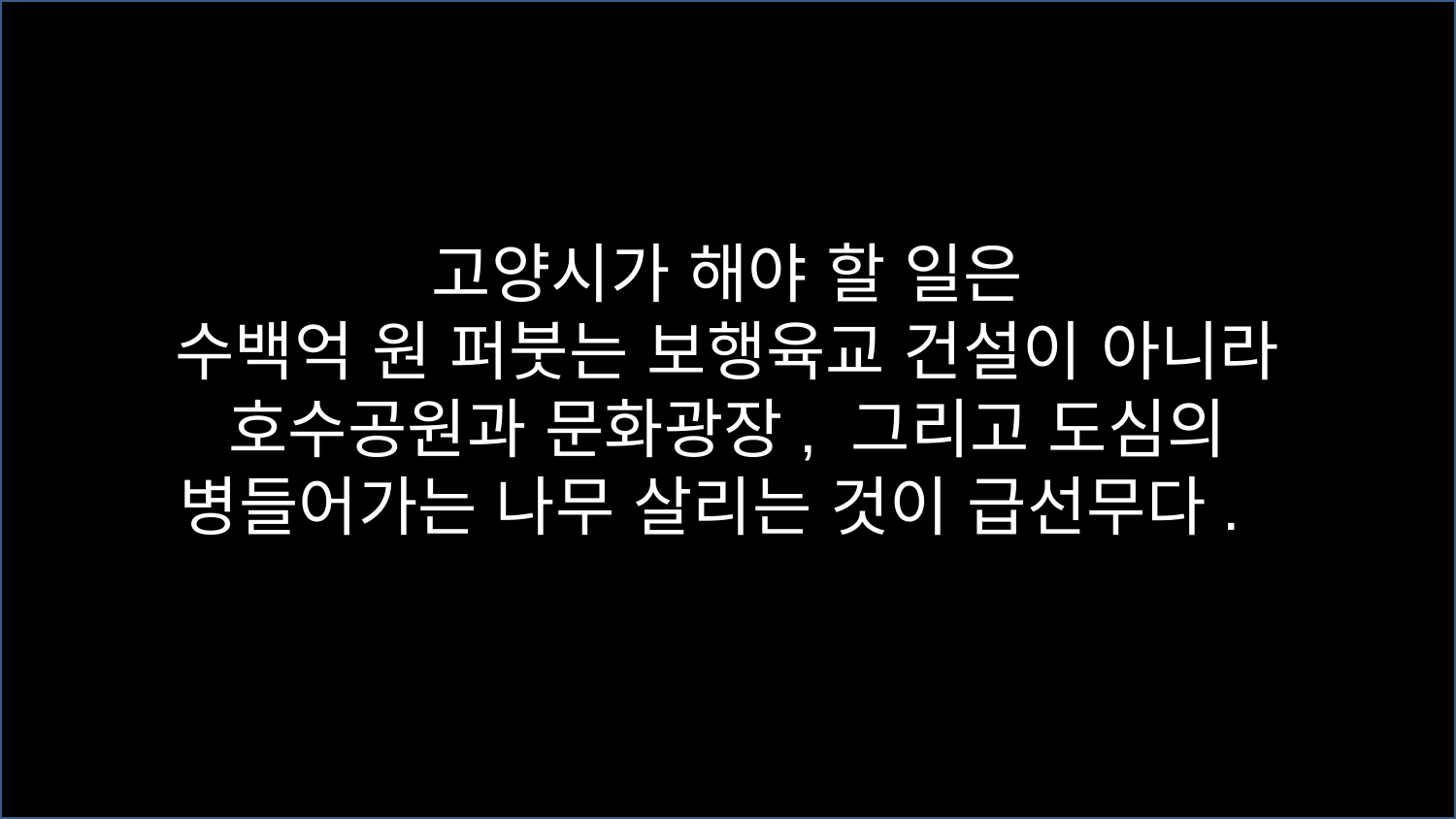

고양시가 해야 할 일은
수백억 원 퍼붓는 보행육교 건설이 아니라
호수공원과 문화광장, 그리고 도심의
병들어가는 나무 살리는 것이 급선무다.

#